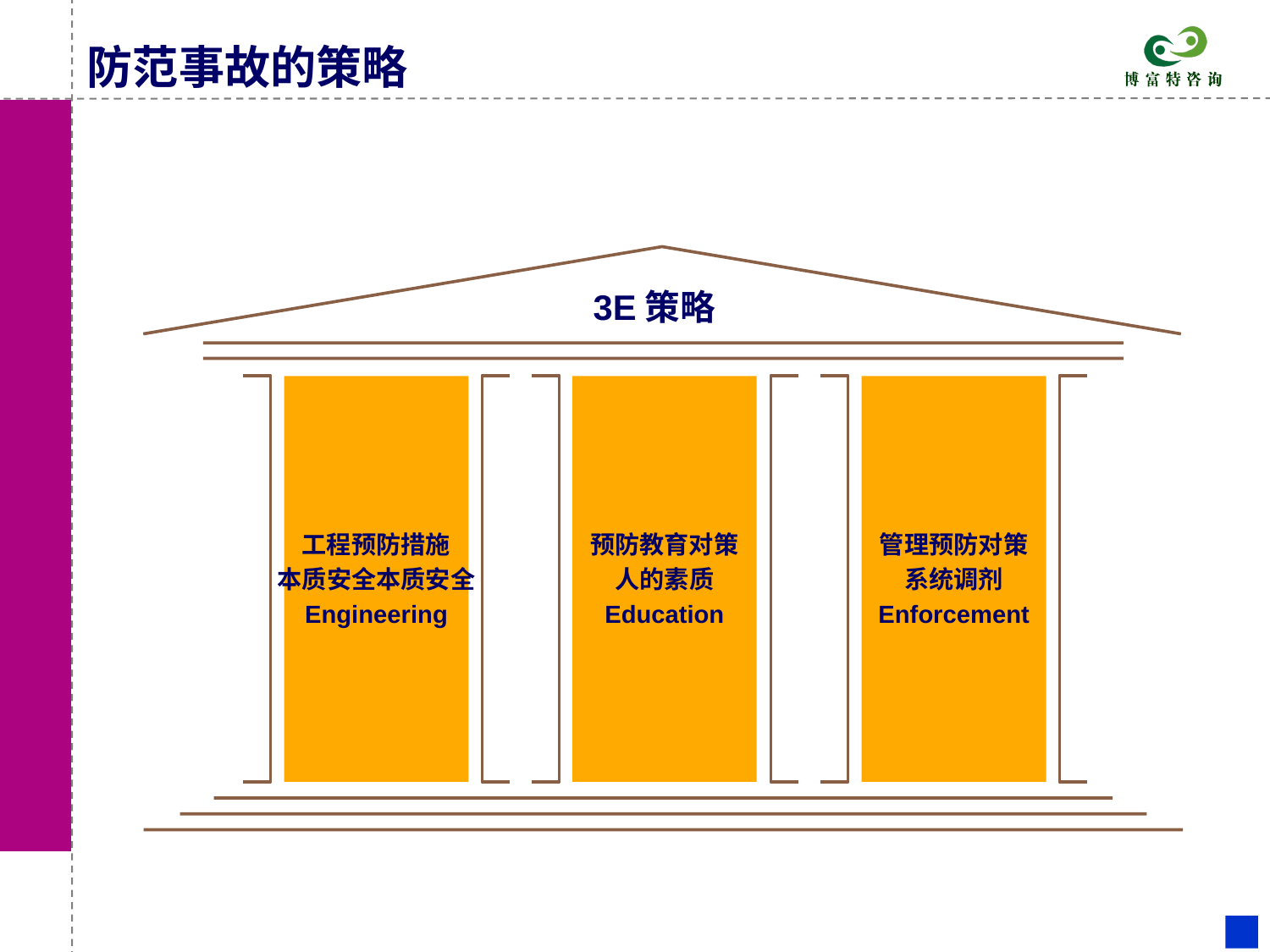

# 防范事故的策略

3E策略
工程预防措施
本质安全本质安全
Engineering
预防教育对策
人的素质
Education
管理预防对策
系统调剂
Enforcement
6